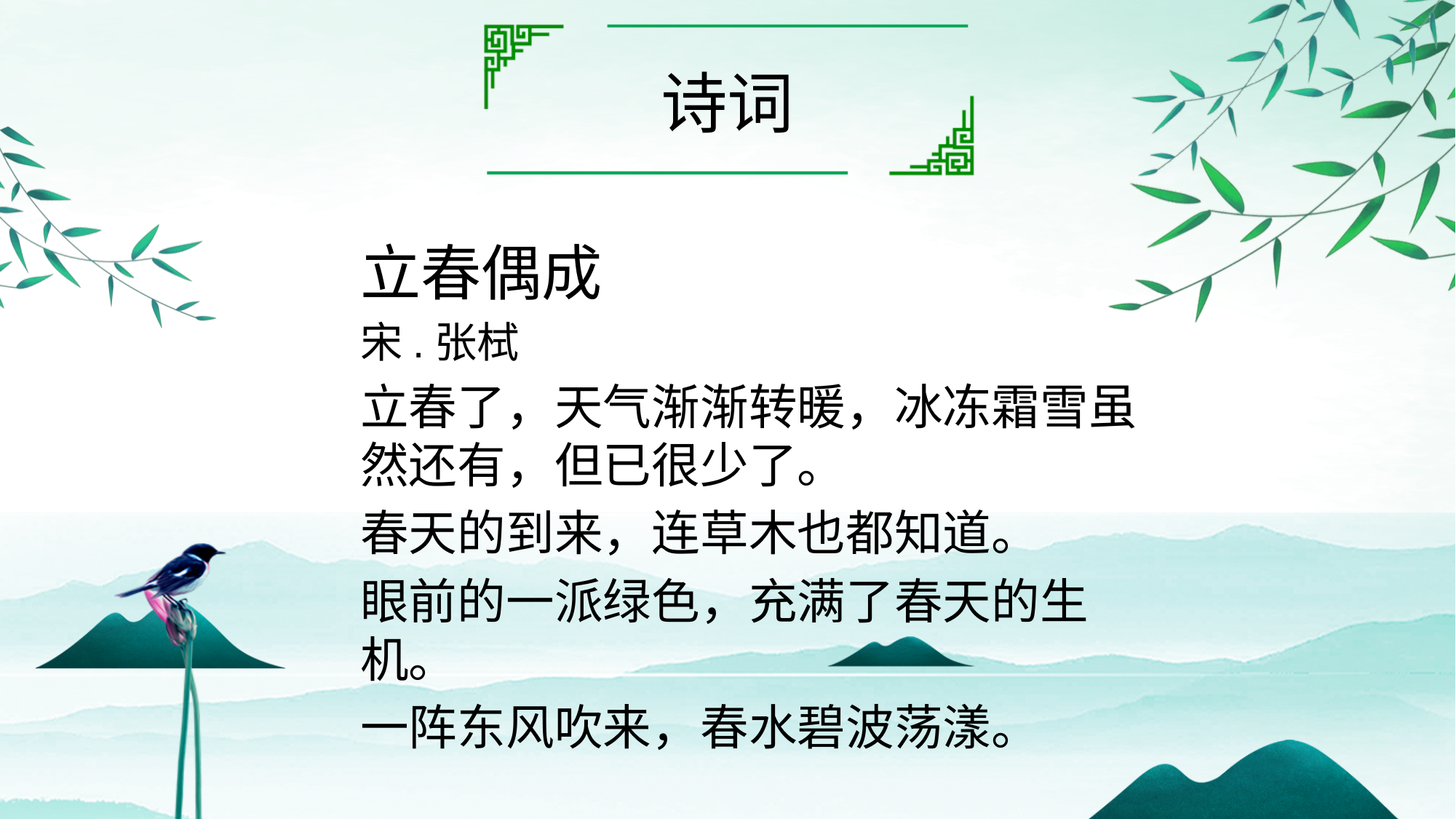

# 诗词
立春偶成
宋.张栻
立春了，天气渐渐转暖，冰冻霜雪虽然还有，但已很少了。
春天的到来，连草木也都知道。
眼前的一派绿色，充满了春天的生机。
一阵东风吹来，春水碧波荡漾。